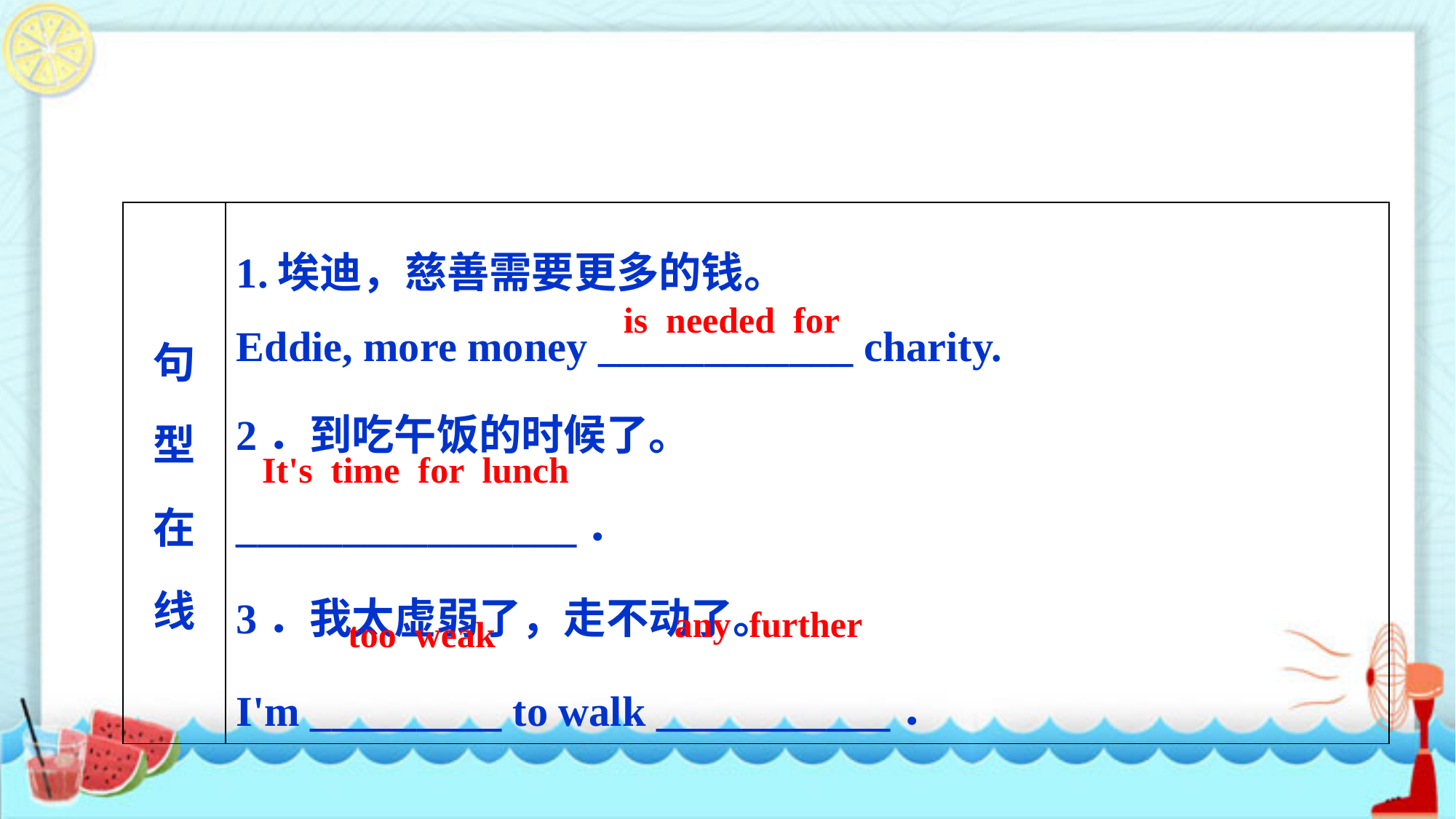

| 句 型 在 线 | 1.埃迪，慈善需要更多的钱。 Eddie, more money \_\_\_\_\_\_\_\_\_\_\_\_ charity. 2．到吃午饭的时候了。 \_\_\_\_\_\_\_\_\_\_\_\_\_\_\_\_． 3．我太虚弱了，走不动了。 I'm \_\_\_\_\_\_\_\_\_ to walk \_\_\_\_\_\_\_\_\_\_\_． |
| --- | --- |
  is  needed  for
It's  time  for  lunch
any  further
too  weak